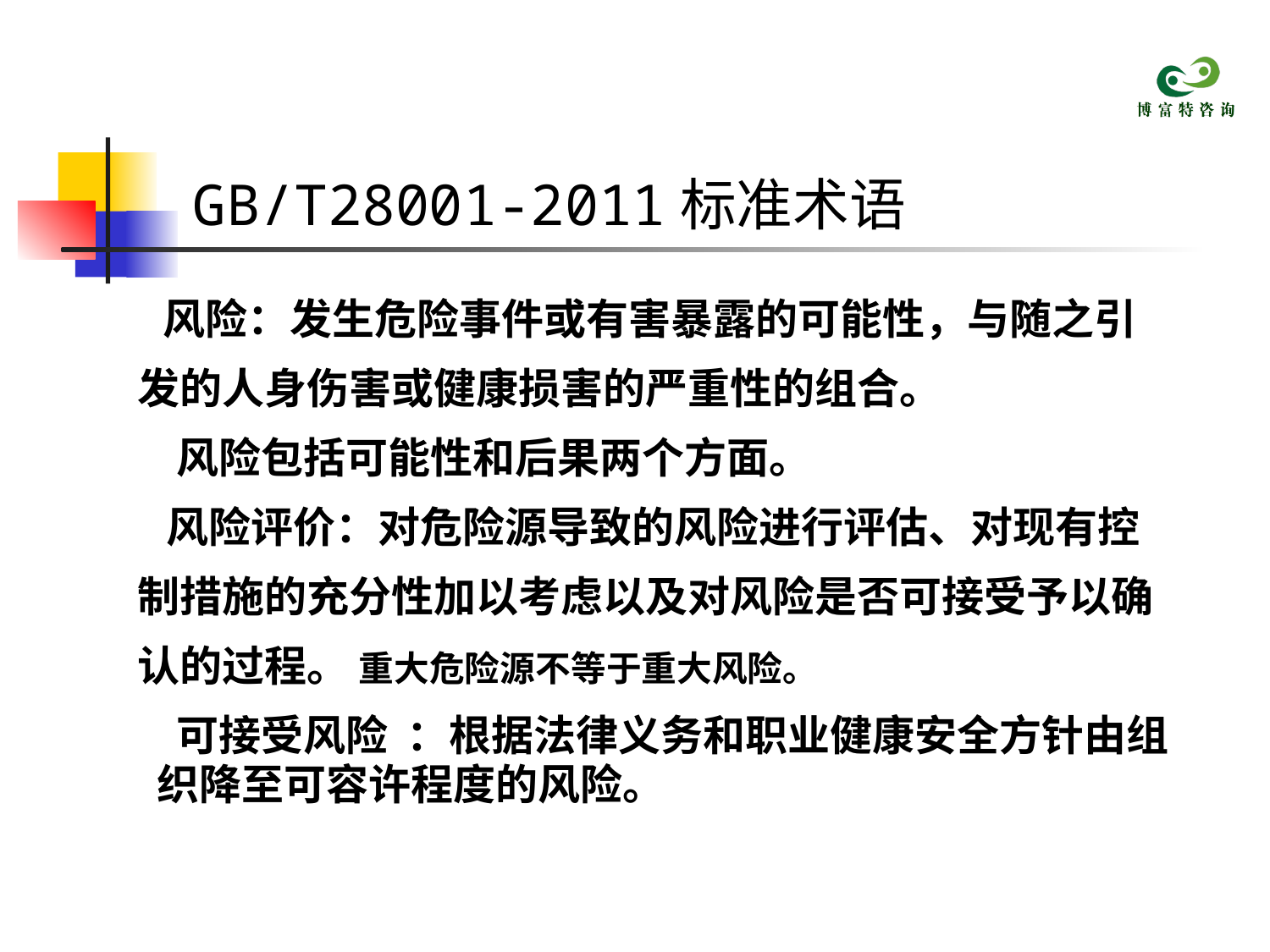

# GB/T28001-2011标准术语
       风险：发生危险事件或有害暴露的可能性，与随之引
发的人身伤害或健康损害的严重性的组合。
   风险包括可能性和后果两个方面。
  风险评价：对危险源导致的风险进行评估、对现有控
制措施的充分性加以考虑以及对风险是否可接受予以确
认的过程。 重大危险源不等于重大风险。
   可接受风险  ：根据法律义务和职业健康安全方针由组
 织降至可容许程度的风险。

16